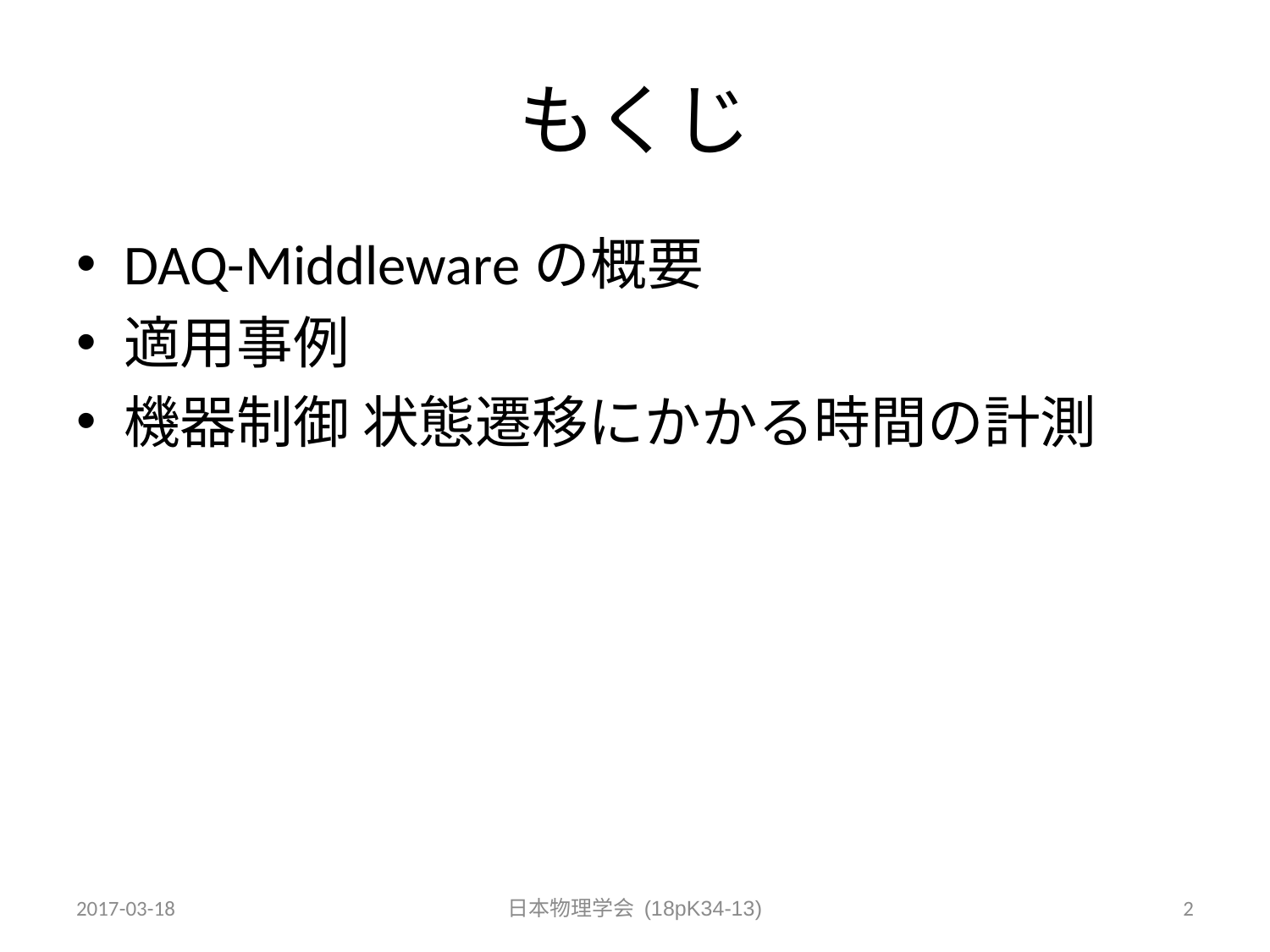

# もくじ
DAQ-Middlewareの概要
適用事例
機器制御 状態遷移にかかる時間の計測

2017-03-18
日本物理学会 (18pK34-13)
2